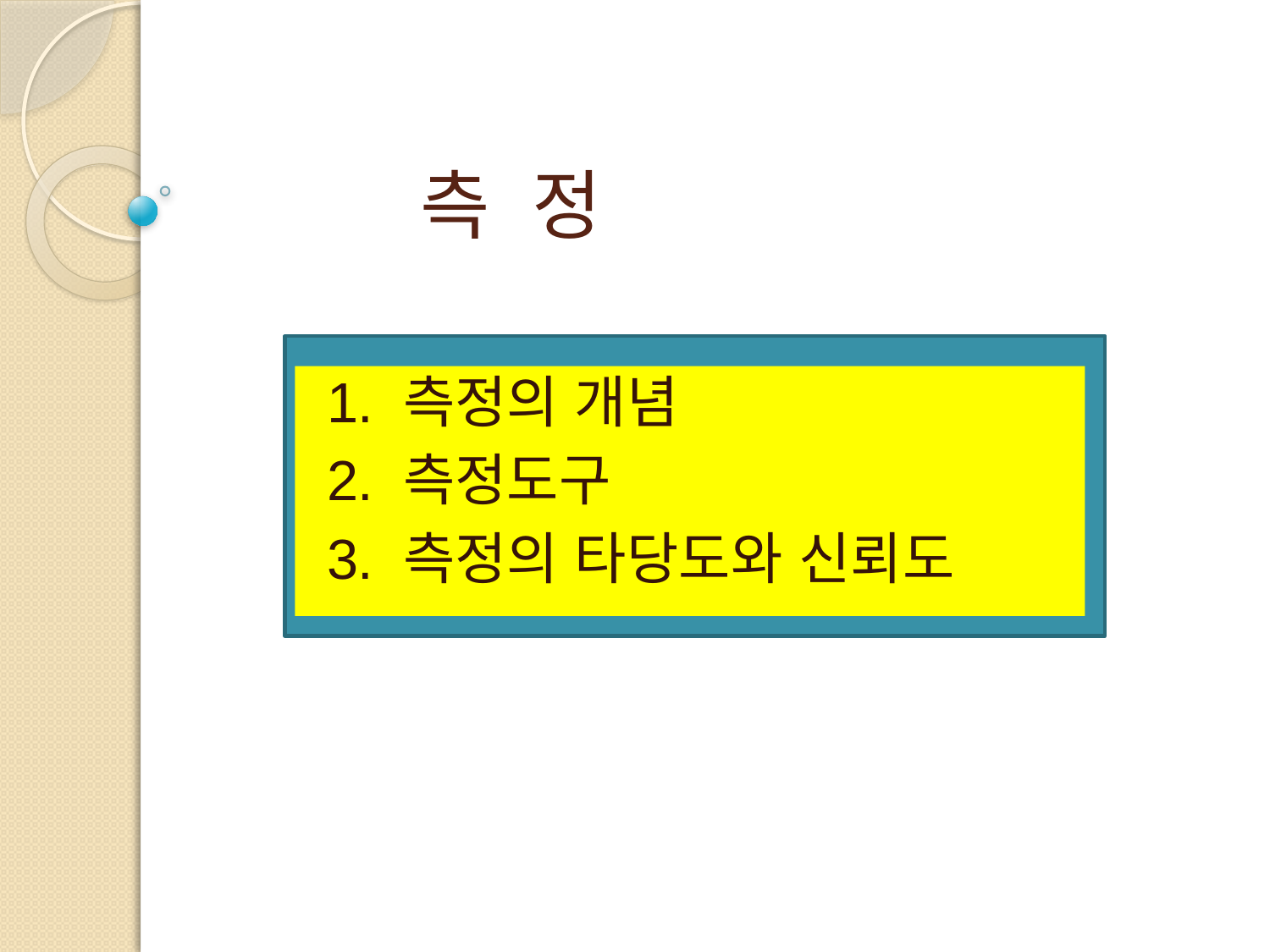

# 측  정

 1. 측정의 개념
 2. 측정도구
 3. 측정의 타당도와 신뢰도